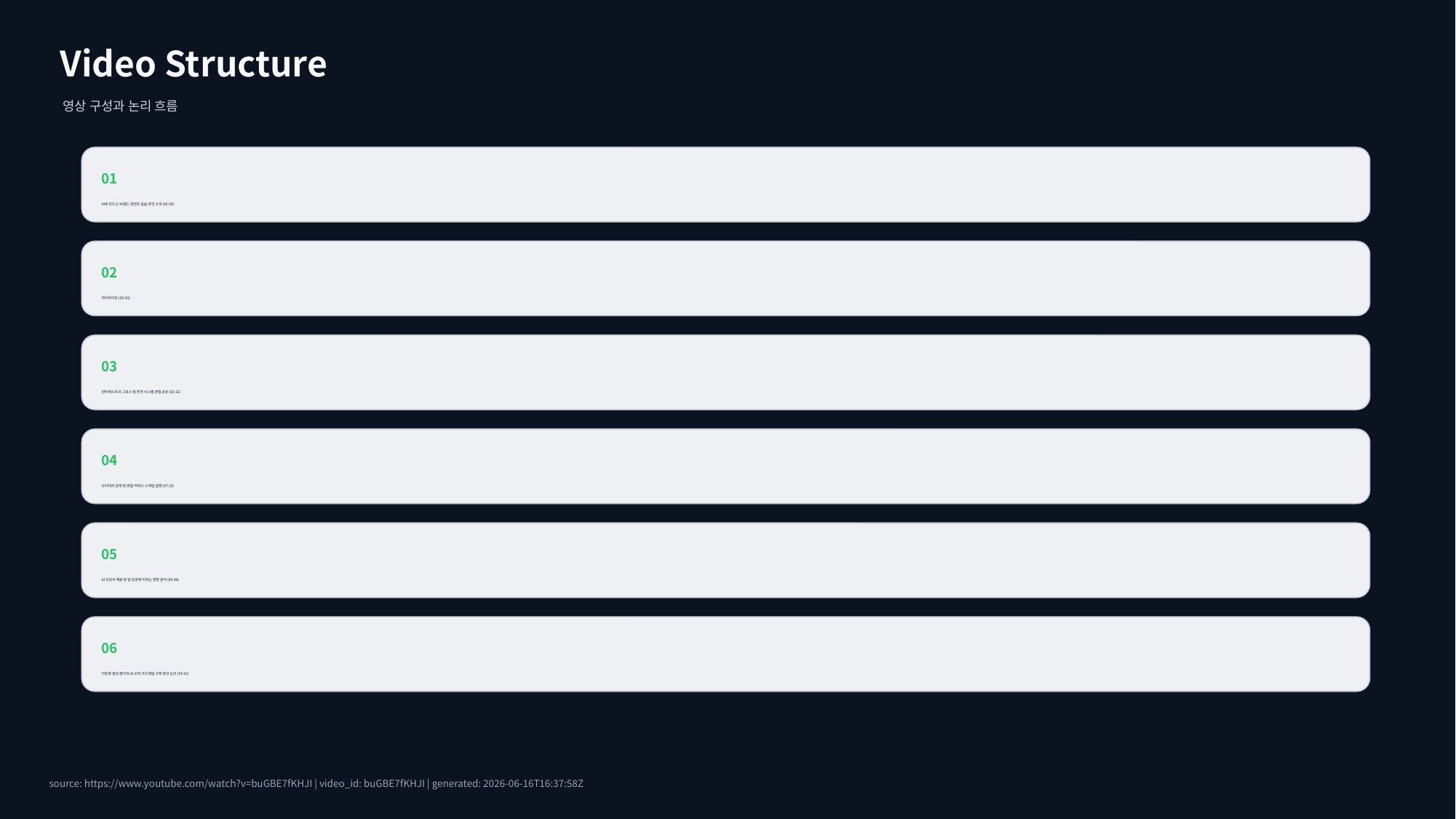

Video Structure
영상 구성과 논리 흐름

01
AI로 만드는 브랜드 콘텐츠 실습 강연 소개 (00:00)

02
하이라이트 (00:20)

03
핀터레스트의 그로스 및 추천 시스템 경험 공유 (02:22)

04
도어대시 검색 및 로컬 커머스 스케일 설명 (07:12)

05
AI 코딩이 채용 및 팀 운영에 미치는 영향 분석 (09:49)

06
아웃풋 중심 평가와 AI 조직 가드레일 구축 방안 논의 (14:01)
source: https://www.youtube.com/watch?v=buGBE7fKHJI | video_id: buGBE7fKHJI | generated: 2026-06-16T16:37:58Z